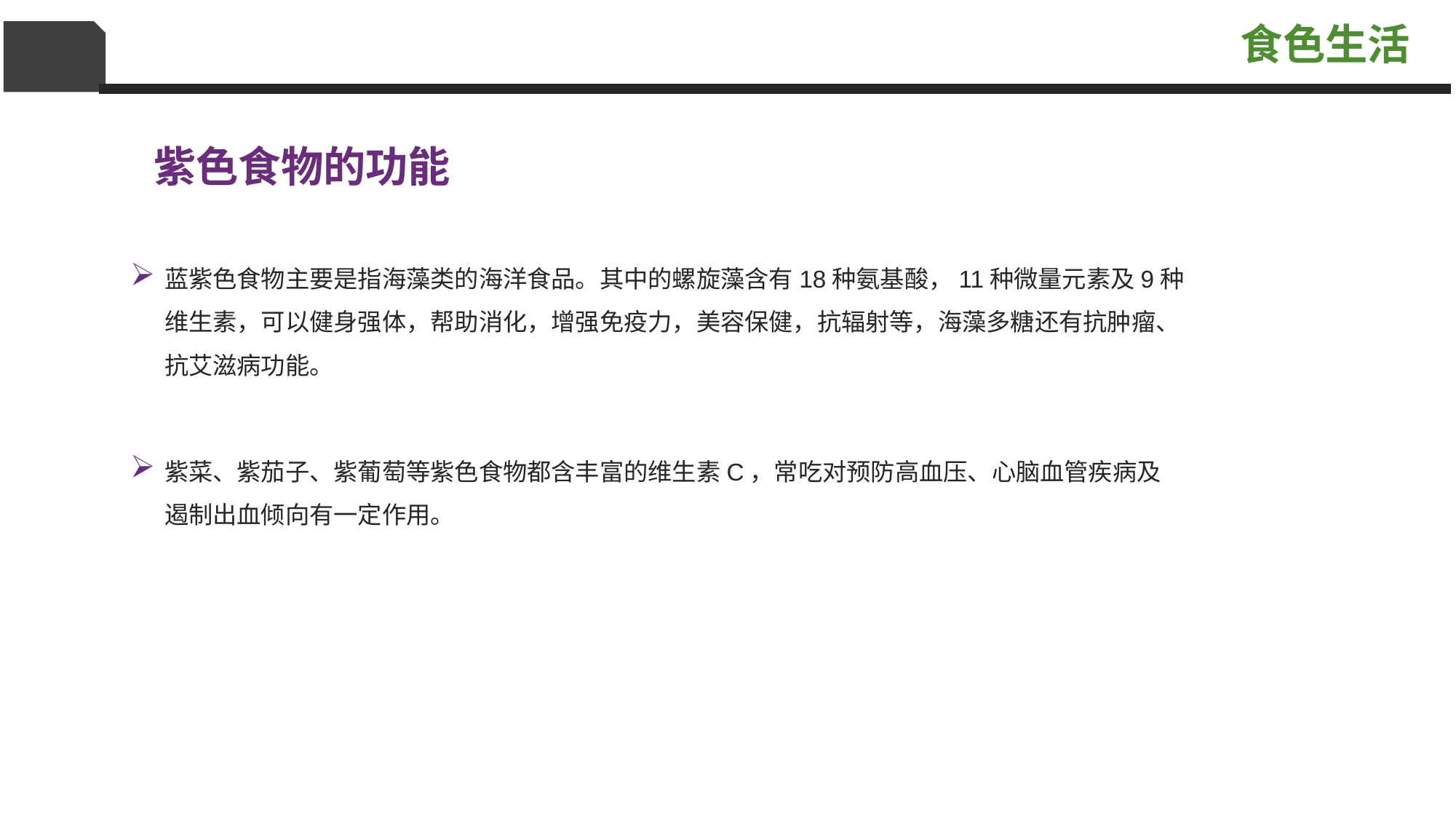

紫色食物的功能
蓝紫色食物主要是指海藻类的海洋食品。其中的螺旋藻含有18种氨基酸，11种微量元素及9种维生素，可以健身强体，帮助消化，增强免疫力，美容保健，抗辐射等，海藻多糖还有抗肿瘤、抗艾滋病功能。

紫菜、紫茄子、紫葡萄等紫色食物都含丰富的维生素C，常吃对预防高血压、心脑血管疾病及遏制出血倾向有一定作用。